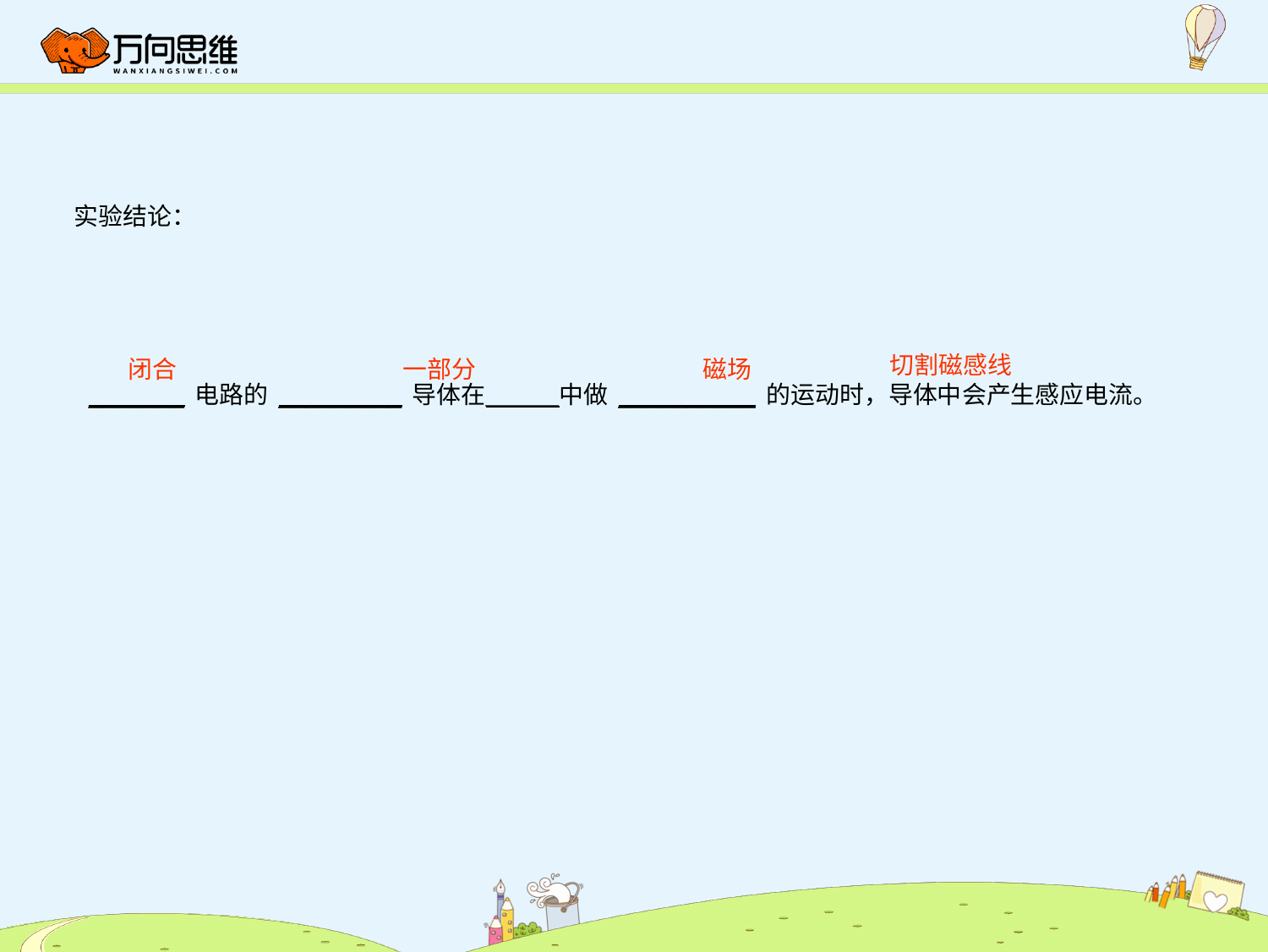

实验结论：
_______电路的_________导体在＿＿＿中做__________的运动时，导体中会产生感应电流。
切割磁感线
闭合
一部分
磁场